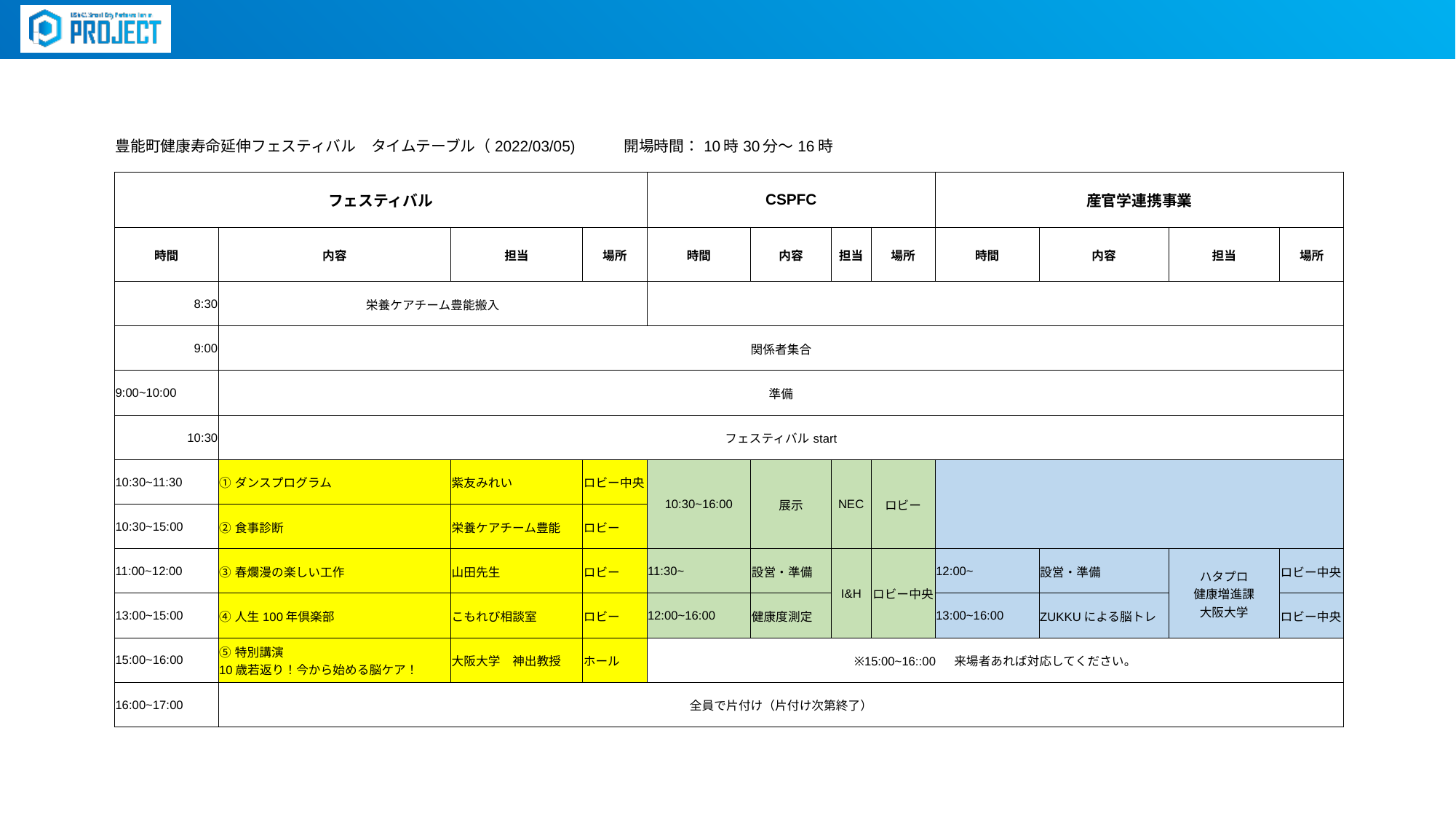

| 豊能町健康寿命延伸フェスティバル　タイムテーブル（2022/03/05)　　　開場時間：10時30分～16時 |  |  |  |  |  |  |  |  |  |  |  |
| --- | --- | --- | --- | --- | --- | --- | --- | --- | --- | --- | --- |
| フェスティバル |  |  |  | CSPFC |  |  |  | 産官学連携事業 |  |  |  |
| 時間 | 内容 | 担当 | 場所 | 時間 | 内容 | 担当 | 場所 | 時間 | 内容 | 担当 | 場所 |
| 8:30 | 栄養ケアチーム豊能搬入 |  |  |  |  |  |  |  |  |  |  |
| 9:00 | 関係者集合 |  |  |  |  |  |  |  |  |  |  |
| 9:00~10:00 | 準備 |  |  |  |  |  |  |  |  |  |  |
| 10:30 | フェスティバルstart |  |  |  |  |  |  |  |  |  |  |
| 10:30~11:30 | ①ダンスプログラム | 紫友みれい | ロビー中央 | 10:30~16:00 | 展示 | NEC | ロビー |  |  |  |  |
| 10:30~15:00 | ②食事診断 | 栄養ケアチーム豊能 | ロビー |  |  |  |  |  |  |  |  |
| 11:00~12:00 | ③春爛漫の楽しい工作 | 山田先生 | ロビー | 11:30~ | 設営・準備 | I&H | ロビー中央 | 12:00~ | 設営・準備 | ハタプロ 健康増進課 大阪大学 | ロビー中央 |
| 13:00~15:00 | ④人生100年倶楽部 | こもれび相談室 | ロビー | 12:00~16:00 | 健康度測定 |  |  | 13:00~16:00 | ZUKKUによる脳トレ |  | ロビー中央 |
| 15:00~16:00 | ⑤特別講演　 10歳若返り！今から始める脳ケア！ | 大阪大学　神出教授 | ホール | ※15:00~16::00 　来場者あれば対応してください。 |  |  |  |  |  |  |  |
| 16:00~17:00 | 全員で片付け（片付け次第終了） |  |  |  |  |  |  |  |  |  |  |